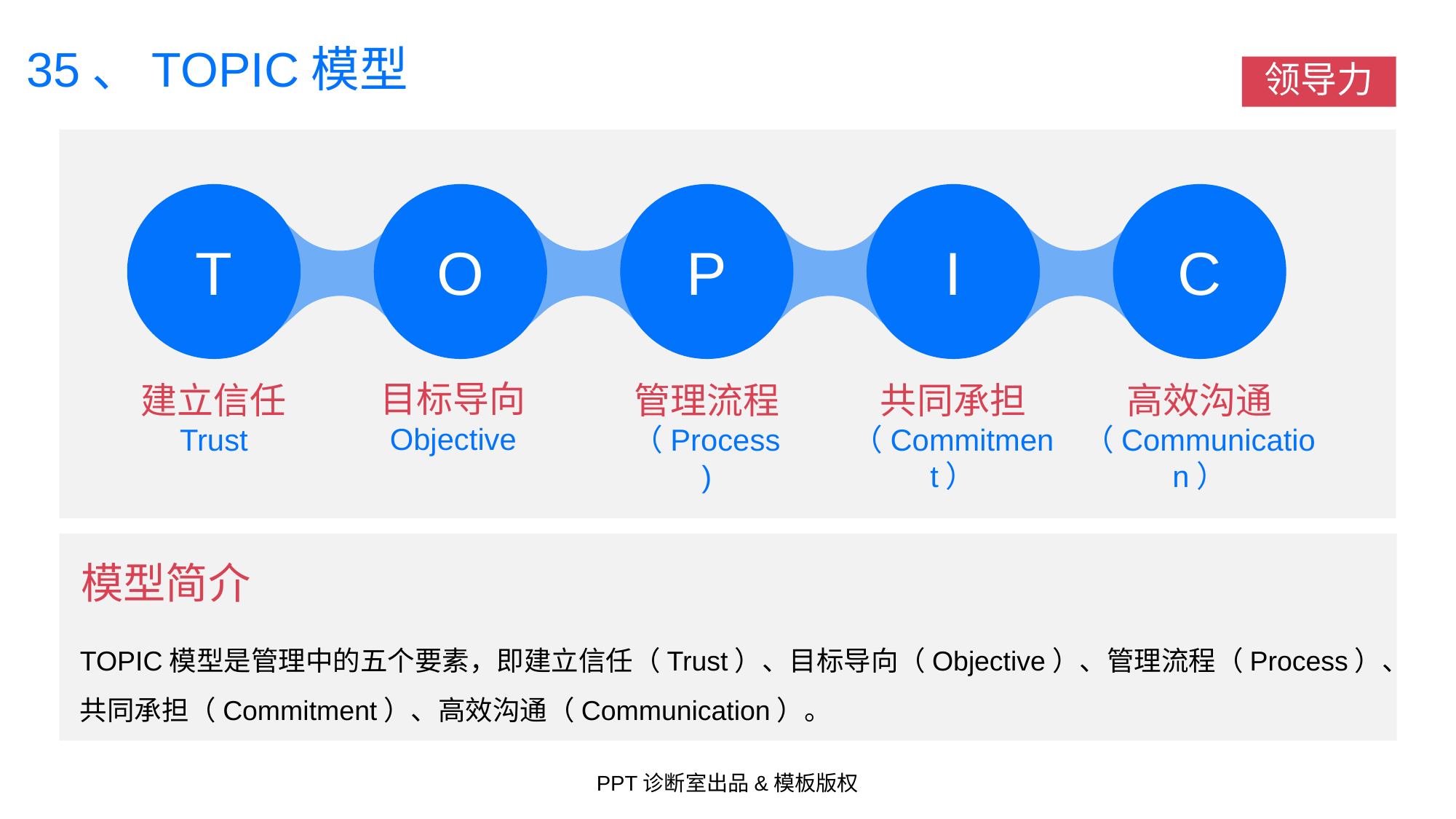

35、TOPIC模型
领导力

T
O
P
I
C
目标导向
Objective
建立信任
Trust
管理流程（Process)
共同承担（Commitment）
高效沟通（Communication）

模型简介
TOPIC模型是管理中的五个要素，即建立信任（Trust）、目标导向（Objective）、管理流程（Process）、共同承担（Commitment）、高效沟通（Communication）。
PPT诊断室出品&模板版权